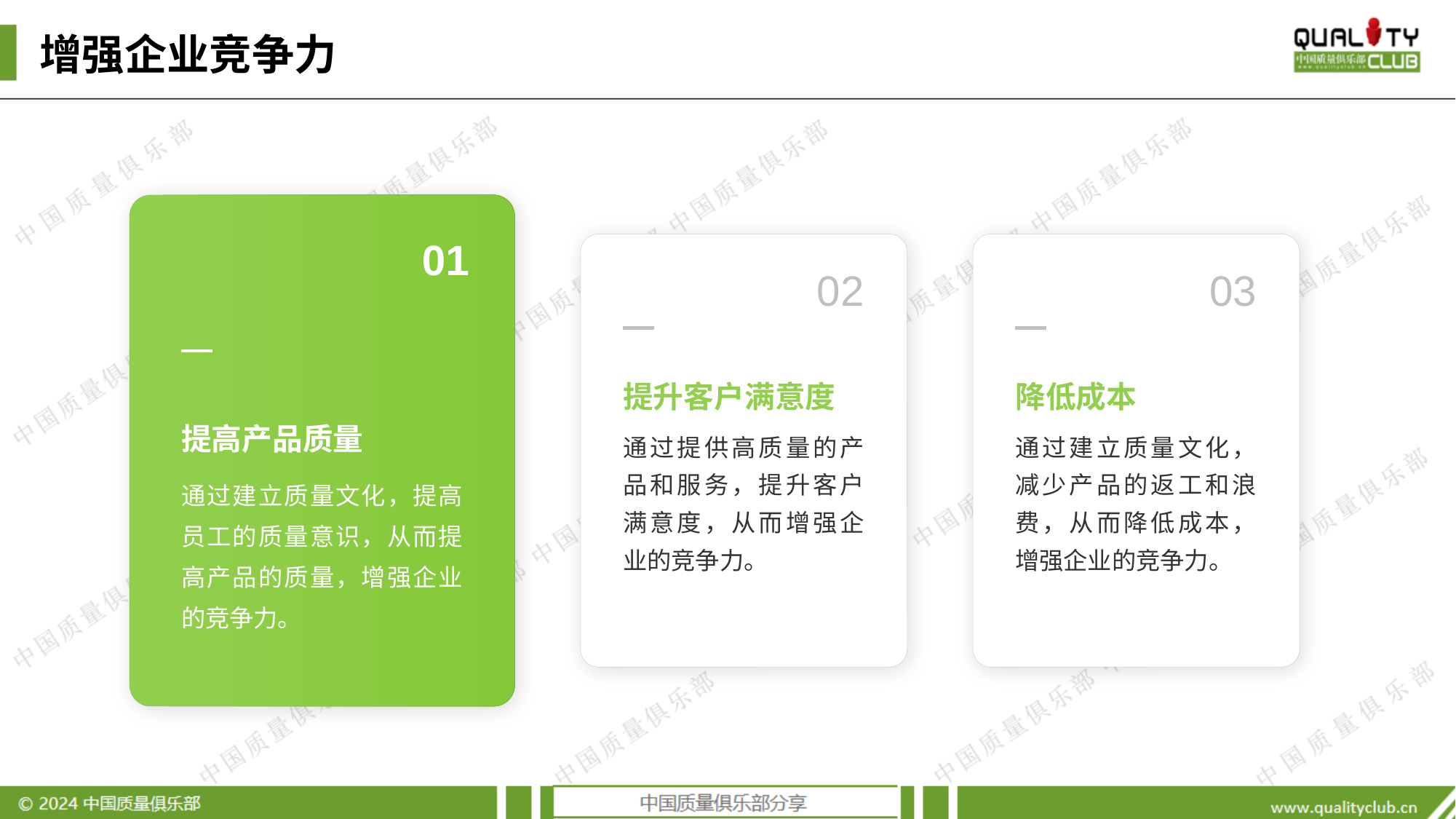

# 增强企业竞争力

01

02
03
提升客户满意度
降低成本
提高产品质量
通过提供高质量的产品和服务，提升客户满意度，从而增强企业的竞争力。
通过建立质量文化，减少产品的返工和浪费，从而降低成本，增强企业的竞争力。
通过建立质量文化，提高员工的质量意识，从而提高产品的质量，增强企业的竞争力。